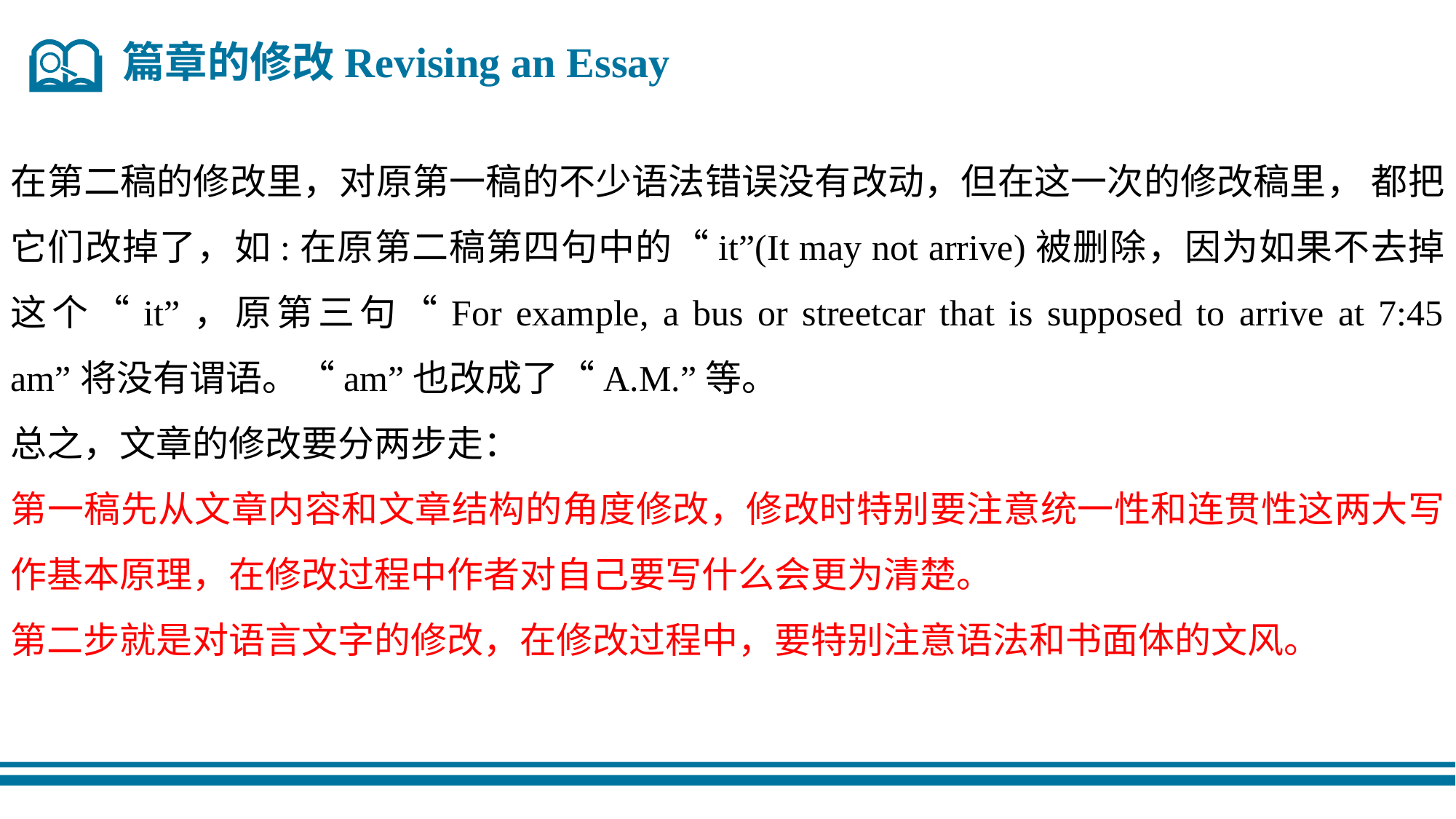

篇章的修改Revising an Essay
在第二稿的修改里，对原第一稿的不少语法错误没有改动，但在这一次的修改稿里， 都把它们改掉了，如:在原第二稿第四句中的“it”(It may not arrive)被删除，因为如果不去掉这个“it”，原第三句“For example, a bus or streetcar that is supposed to arrive at 7:45 am”将没有谓语。“am”也改成了“A.M.”等。
总之，文章的修改要分两步走：
第一稿先从文章内容和文章结构的角度修改，修改时特别要注意统一性和连贯性这两大写作基本原理，在修改过程中作者对自己要写什么会更为清楚。
第二步就是对语言文字的修改，在修改过程中，要特别注意语法和书面体的文风。